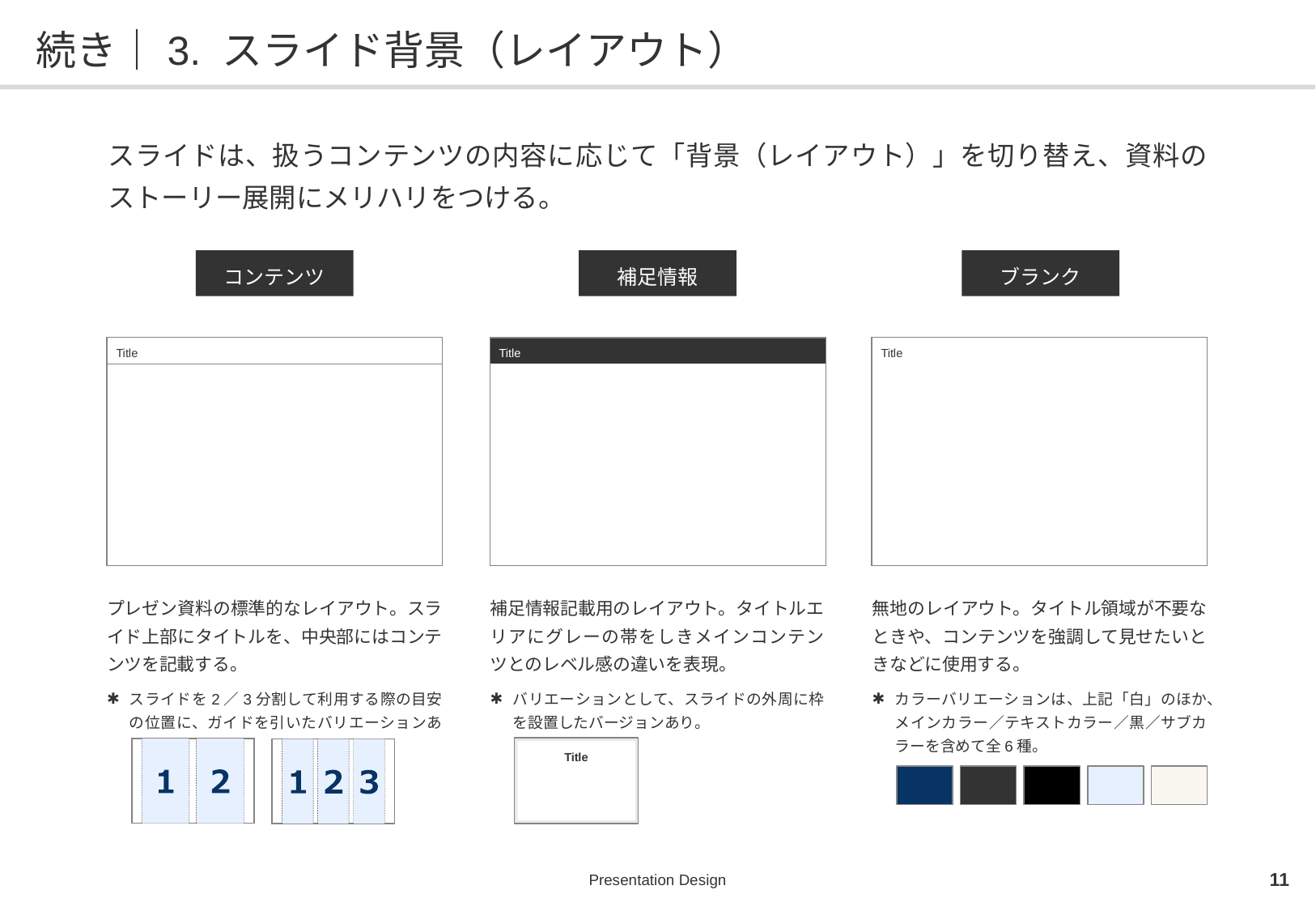

# 続き｜3. スライド背景（レイアウト）
スライドは、扱うコンテンツの内容に応じて「背景（レイアウト）」を切り替え、資料のストーリー展開にメリハリをつける。
コンテンツ
補足情報
ブランク
| Title |
| --- |
|  |
| Title |
| --- |
|  |
| Title |
| --- |
|  |
プレゼン資料の標準的なレイアウト。スライド上部にタイトルを、中央部にはコンテンツを記載する。
スライドを2／3分割して利用する際の目安の位置に、ガイドを引いたバリエーションあり。
補足情報記載用のレイアウト。タイトルエリアにグレーの帯をしきメインコンテンツとのレベル感の違いを表現。
バリエーションとして、スライドの外周に枠を設置したバージョンあり。
無地のレイアウト。タイトル領域が不要なときや、コンテンツを強調して見せたいときなどに使用する。
カラーバリエーションは、上記「白」のほか、メインカラー／テキストカラー／黒／サブカラーを含めて全6種。
Title

Presentation Design
11